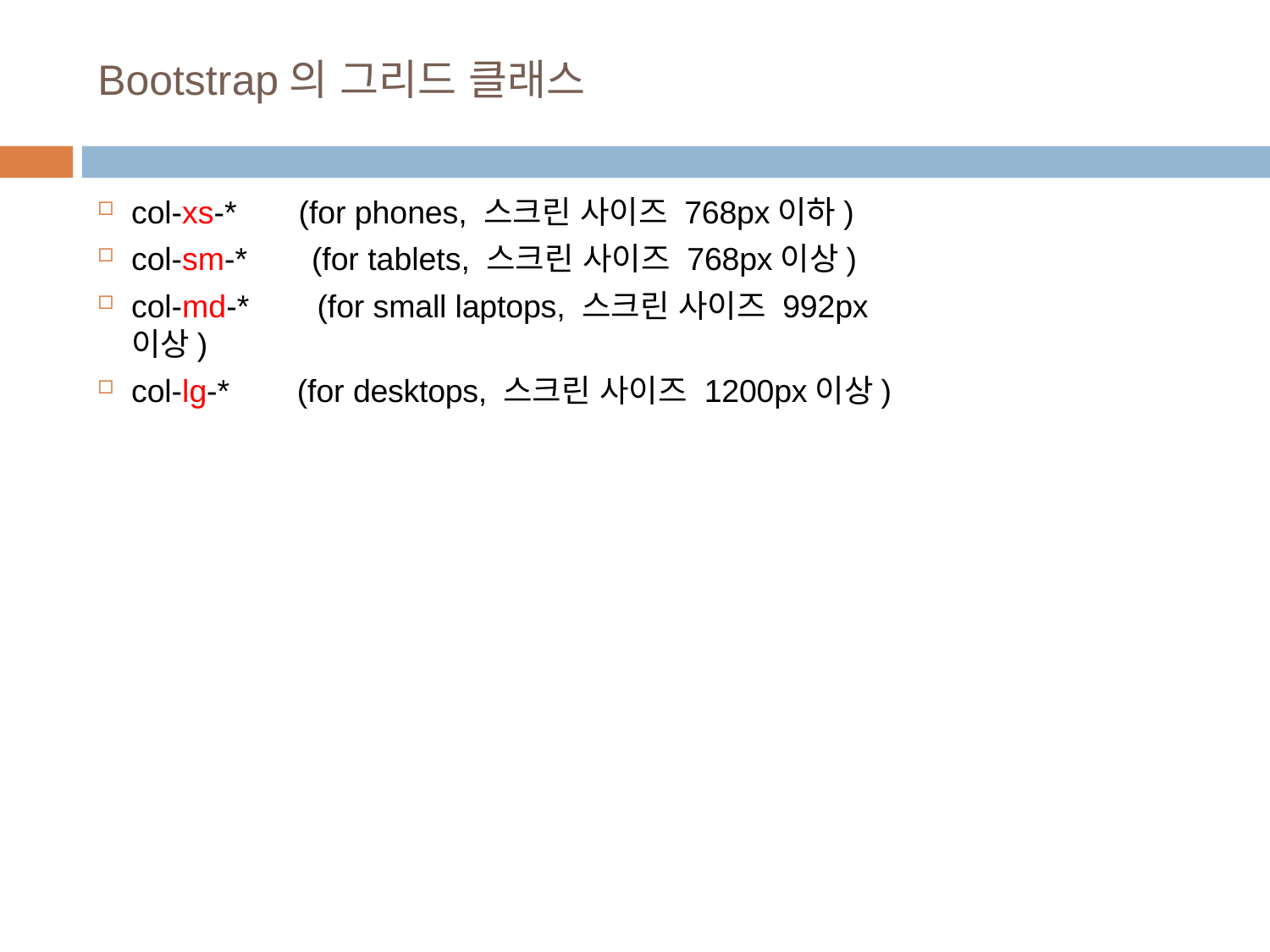

# Bootstrap의 그리드 클래스
col-xs-*	(for phones, 스크린 사이즈 768px이하)
col-sm-*	(for tablets, 스크린 사이즈 768px이상)
col-md-*	(for small laptops, 스크린 사이즈 992px이상)
col-lg-*	(for desktops, 스크린 사이즈 1200px이상)